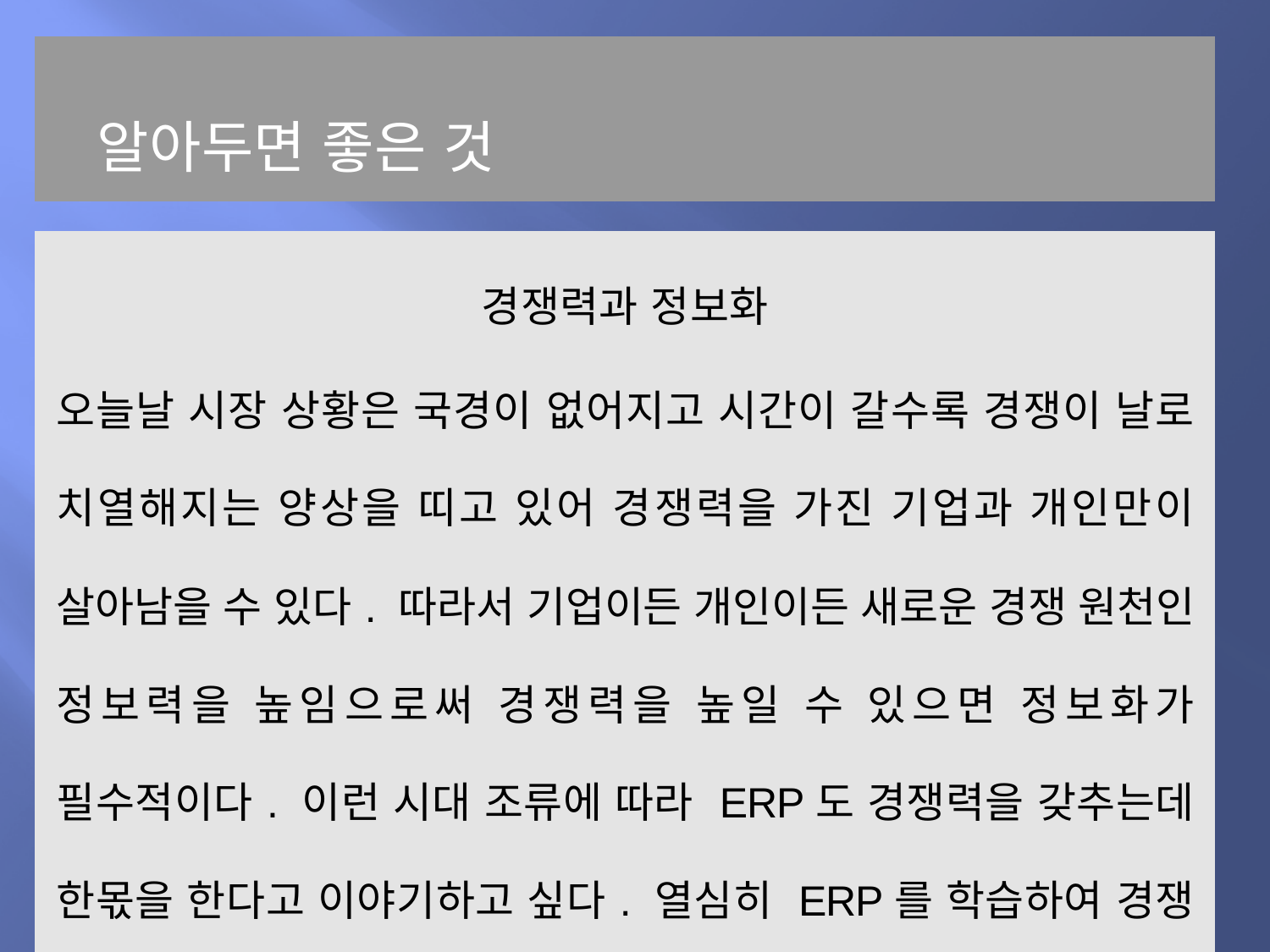

| 알아두면 좋은 것 |
| --- |
|  |
| 경쟁력과 정보화 오늘날 시장 상황은 국경이 없어지고 시간이 갈수록 경쟁이 날로 치열해지는 양상을 띠고 있어 경쟁력을 가진 기업과 개인만이 살아남을 수 있다. 따라서 기업이든 개인이든 새로운 경쟁 원천인 정보력을 높임으로써 경쟁력을 높일 수 있으면 정보화가 필수적이다. 이런 시대 조류에 따라 ERP도 경쟁력을 갖추는데 한몫을 한다고 이야기하고 싶다. 열심히 ERP를 학습하여 경쟁 사회에 살아남는 독자들이 되기를 바란다. |